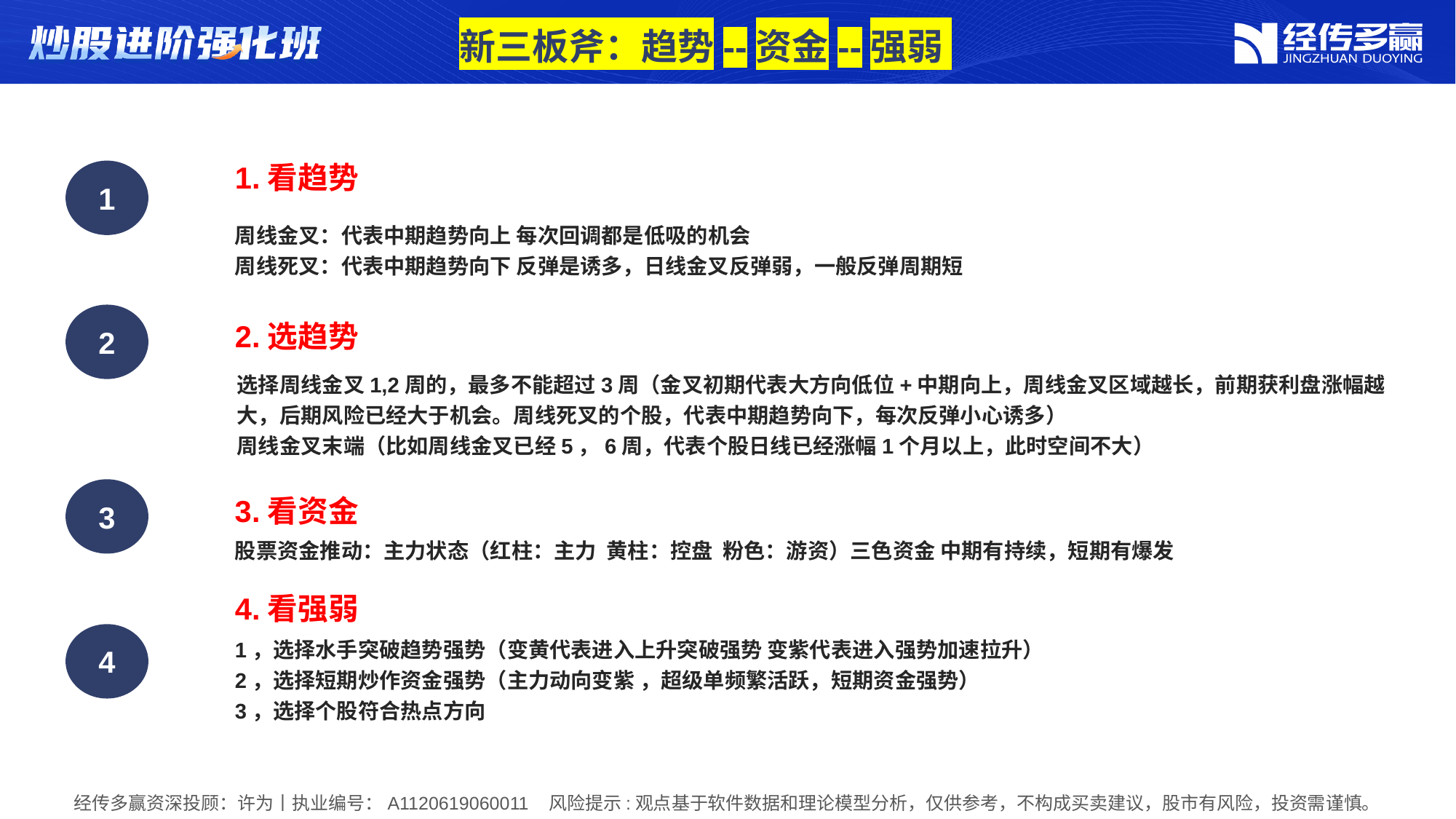

新三板斧：趋势--资金--强弱
1.看趋势
周线金叉：代表中期趋势向上 每次回调都是低吸的机会
周线死叉：代表中期趋势向下 反弹是诱多，日线金叉反弹弱，一般反弹周期短
1
2.选趋势
选择周线金叉1,2周的，最多不能超过3周（金叉初期代表大方向低位+中期向上，周线金叉区域越长，前期获利盘涨幅越大，后期风险已经大于机会。周线死叉的个股，代表中期趋势向下，每次反弹小心诱多）
周线金叉末端（比如周线金叉已经5，6周，代表个股日线已经涨幅1个月以上，此时空间不大）
2
3.看资金
股票资金推动：主力状态（红柱：主力  黄柱：控盘  粉色：游资）三色资金 中期有持续，短期有爆发
3
4.看强弱
1，选择水手突破趋势强势（变黄代表进入上升突破强势 变紫代表进入强势加速拉升）
2，选择短期炒作资金强势（主力动向变紫 ，超级单频繁活跃，短期资金强势）
3，选择个股符合热点方向
4